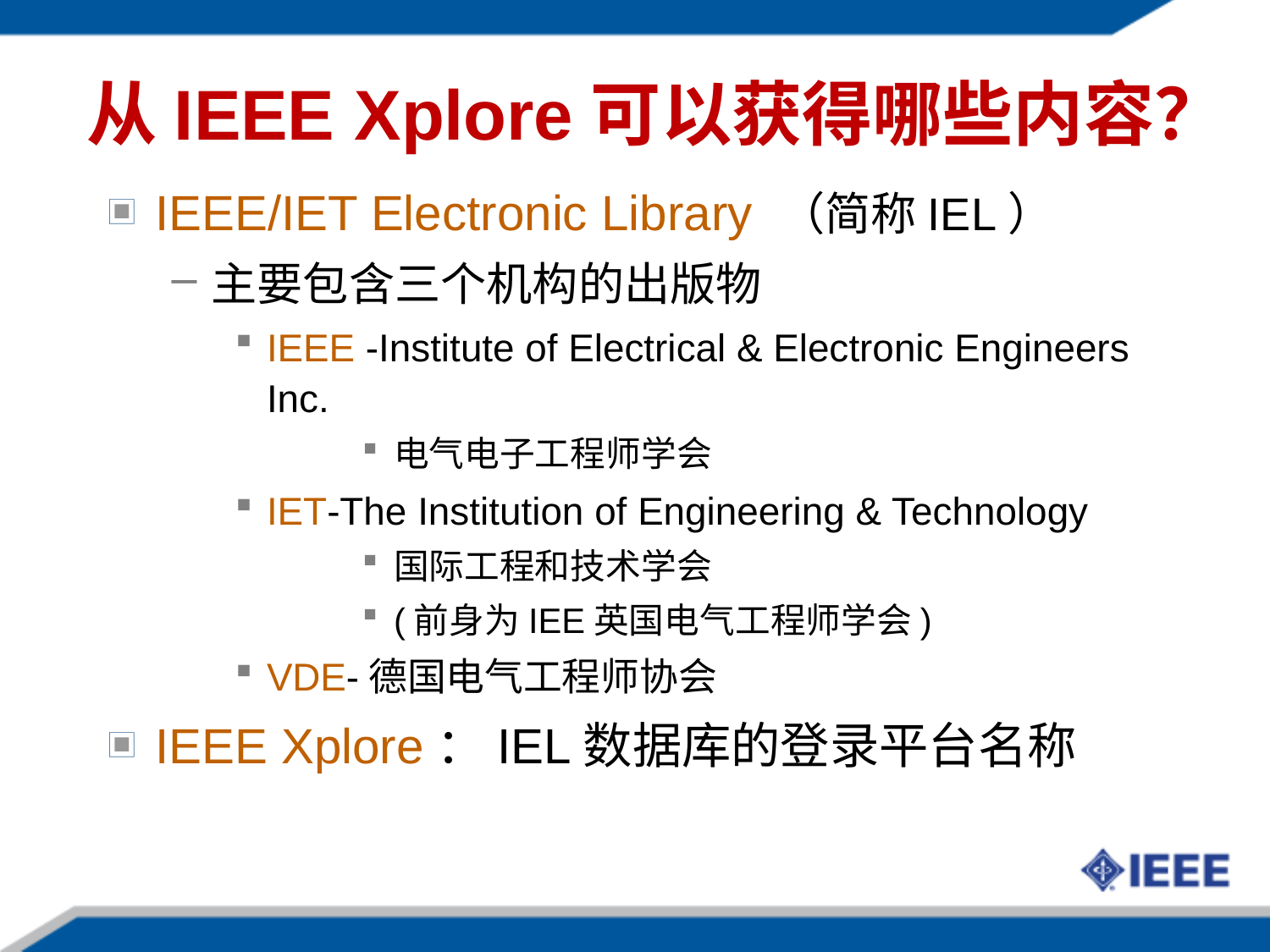

# 从IEEE Xplore可以获得哪些内容？
IEEE/IET Electronic Library （简称IEL）
主要包含三个机构的出版物
IEEE -Institute of Electrical & Electronic Engineers Inc.
电气电子工程师学会
IET-The Institution of Engineering & Technology
国际工程和技术学会
(前身为IEE英国电气工程师学会)
VDE-德国电气工程师协会
IEEE Xplore：IEL数据库的登录平台名称